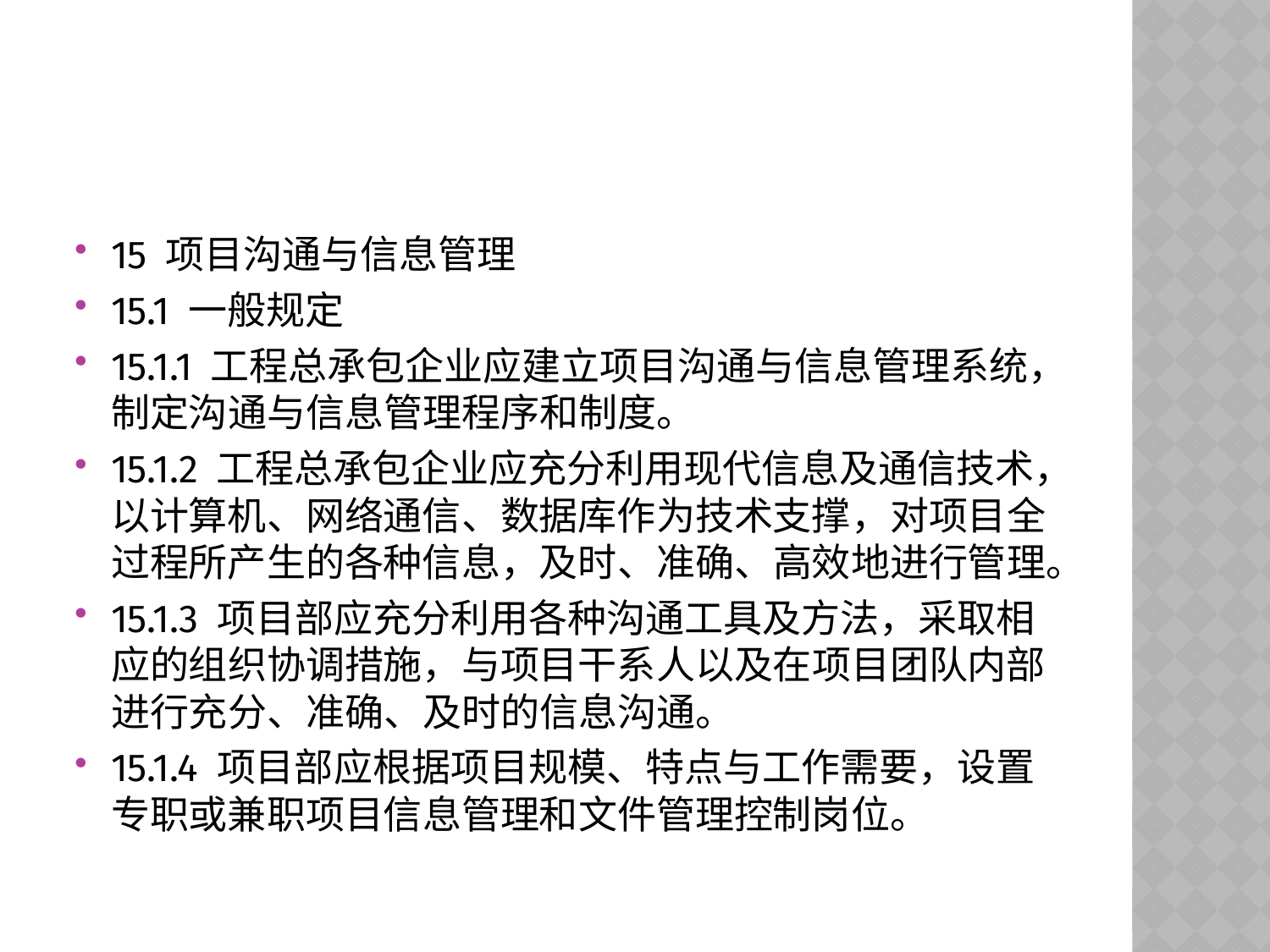

#
15 项目沟通与信息管理
15.1 一般规定
15.1.1 工程总承包企业应建立项目沟通与信息管理系统，制定沟通与信息管理程序和制度。
15.1.2 工程总承包企业应充分利用现代信息及通信技术，以计算机、网络通信、数据库作为技术支撑，对项目全过程所产生的各种信息，及时、准确、高效地进行管理。
15.1.3 项目部应充分利用各种沟通工具及方法，采取相应的组织协调措施，与项目干系人以及在项目团队内部进行充分、准确、及时的信息沟通。
15.1.4 项目部应根据项目规模、特点与工作需要，设置专职或兼职项目信息管理和文件管理控制岗位。